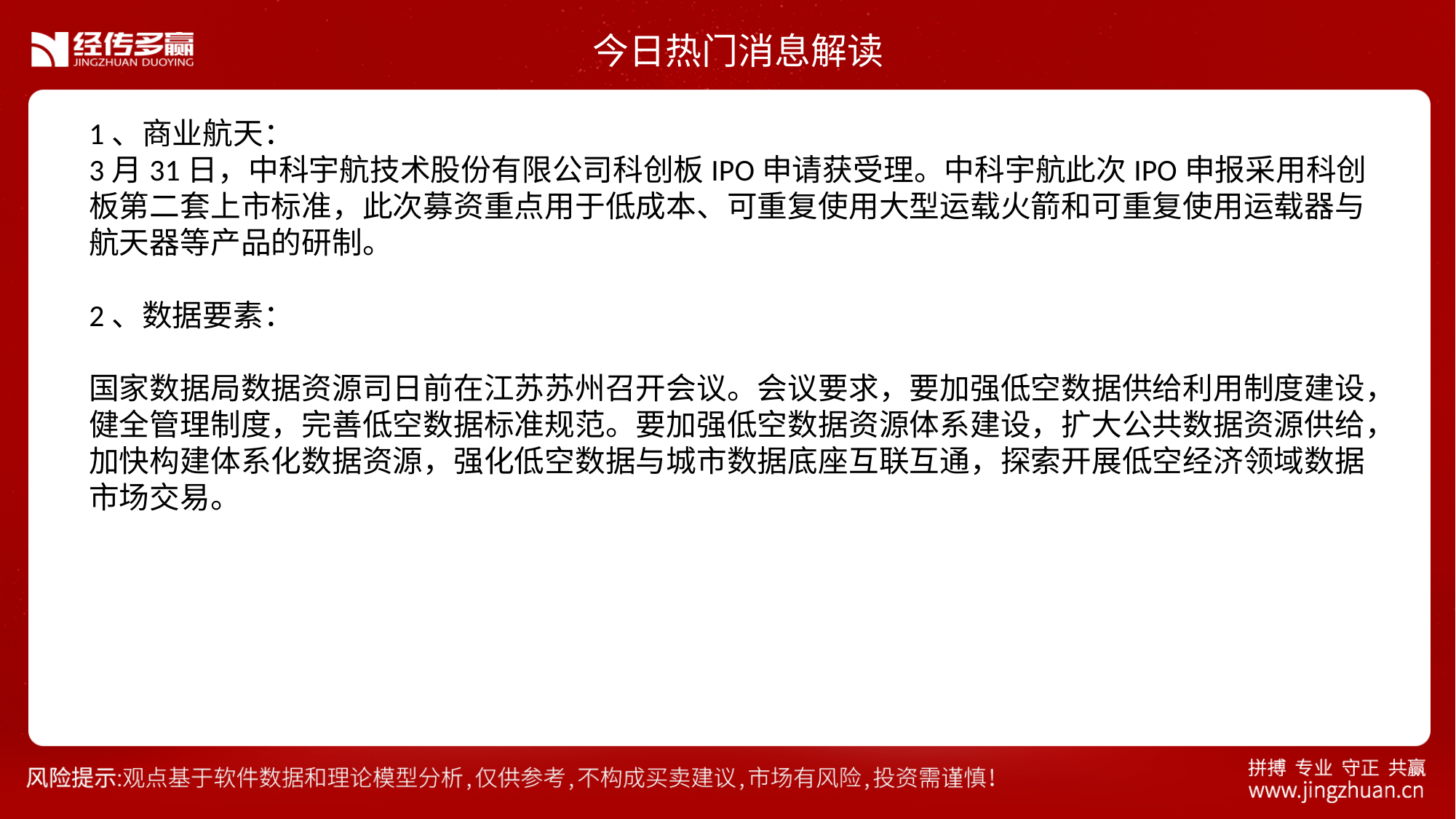

今日热门消息解读
1、商业航天：
3月31日，中科宇航技术股份有限公司科创板IPO申请获受理。中科宇航此次IPO申报采用科创板第二套上市标准，此次募资重点用于低成本、可重复使用大型运载火箭和可重复使用运载器与航天器等产品的研制。

2、数据要素：

国家数据局数据资源司日前在江苏苏州召开会议。会议要求，要加强低空数据供给利用制度建设，健全管理制度，完善低空数据标准规范。要加强低空数据资源体系建设，扩大公共数据资源供给，加快构建体系化数据资源，强化低空数据与城市数据底座互联互通，探索开展低空经济领域数据市场交易。